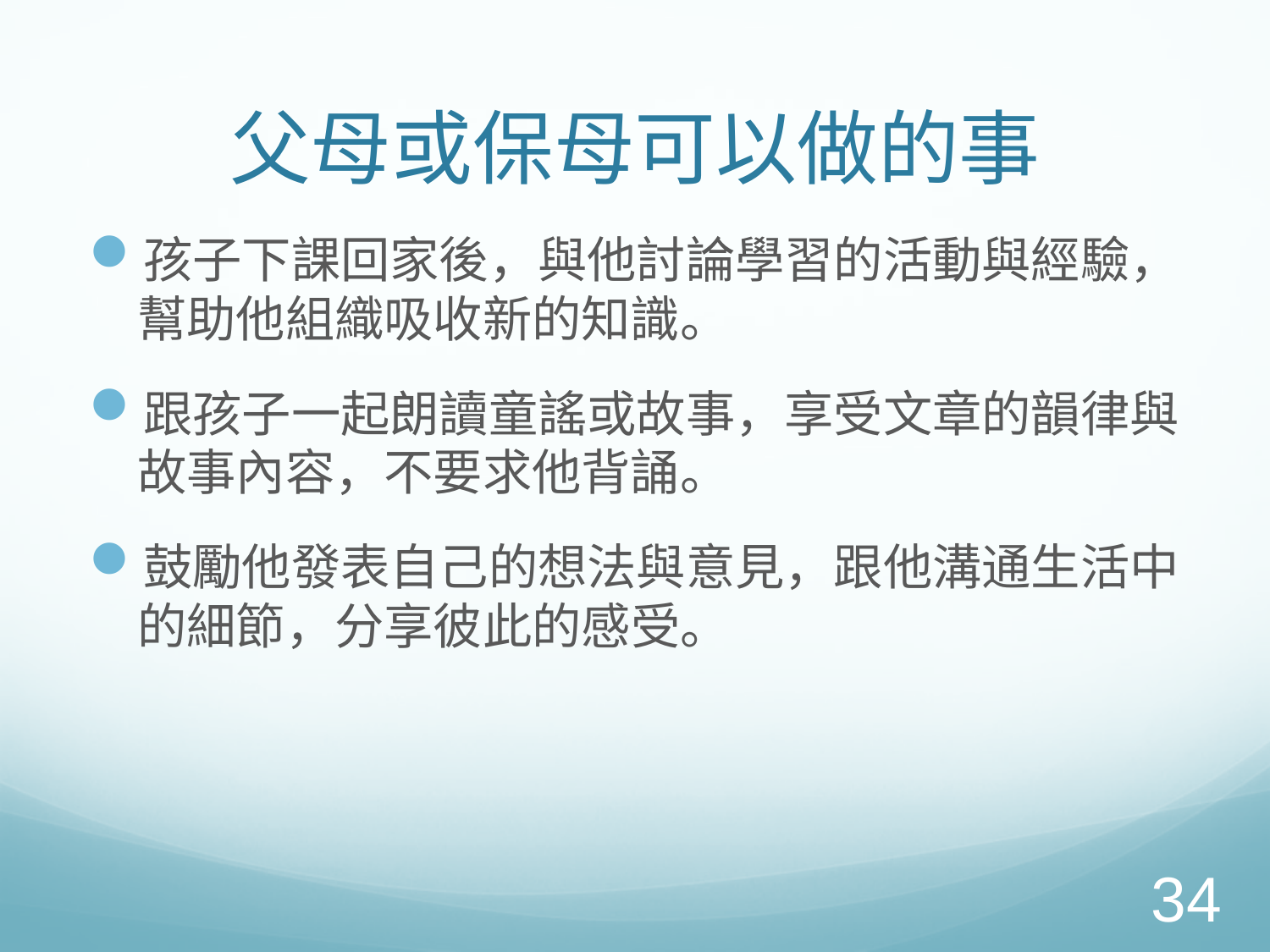

# 父母或保母可以做的事
孩子下課回家後，與他討論學習的活動與經驗，幫助他組織吸收新的知識。
跟孩子一起朗讀童謠或故事，享受文章的韻律與故事內容，不要求他背誦。
鼓勵他發表自己的想法與意見，跟他溝通生活中的細節，分享彼此的感受。
34